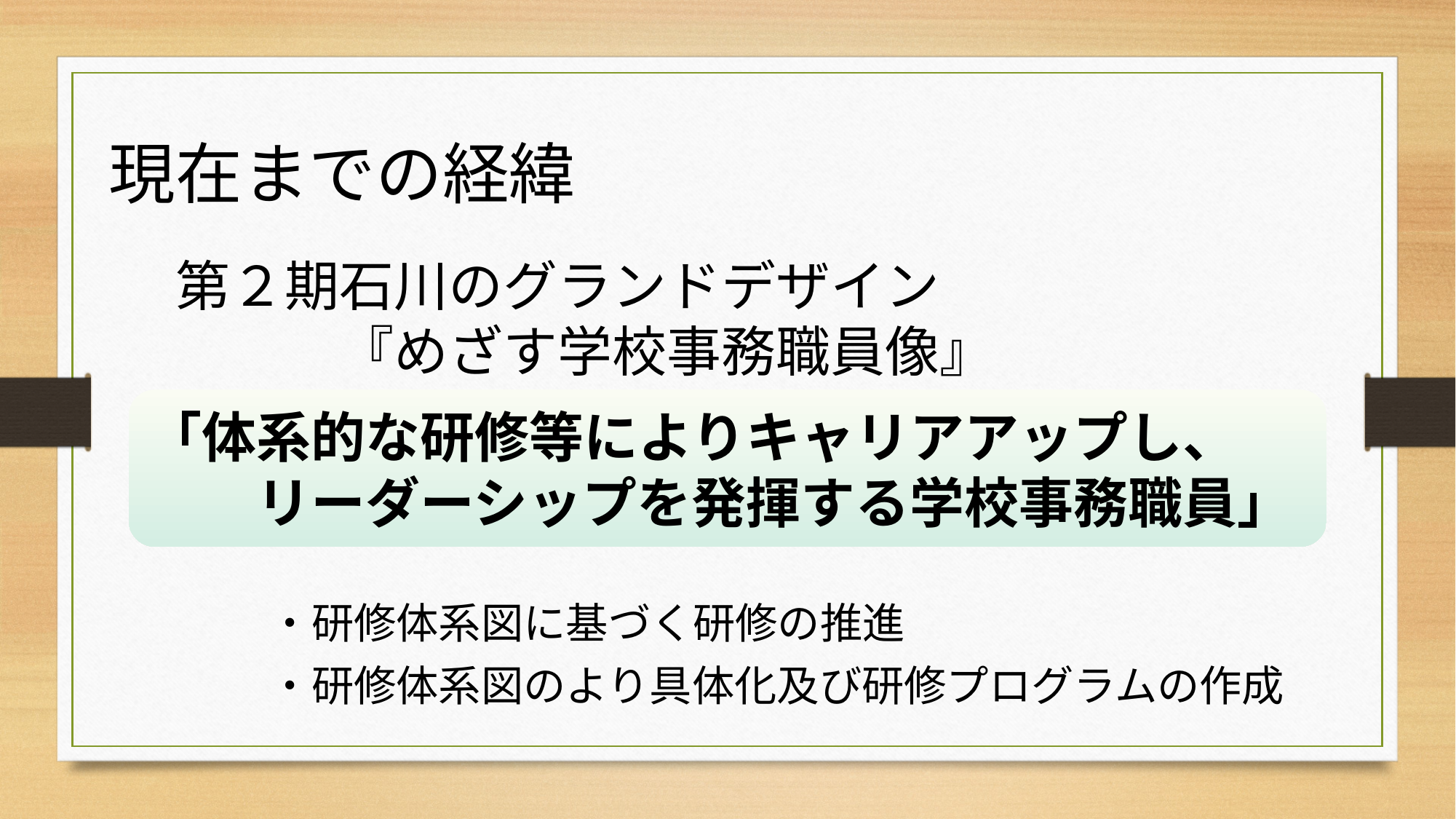

現在までの経緯
第２期石川のグランドデザイン
　　　『めざす学校事務職員像』
「体系的な研修等によりキャリアアップし、
　　リーダーシップを発揮する学校事務職員」
・研修体系図に基づく研修の推進
・研修体系図のより具体化及び研修プログラムの作成